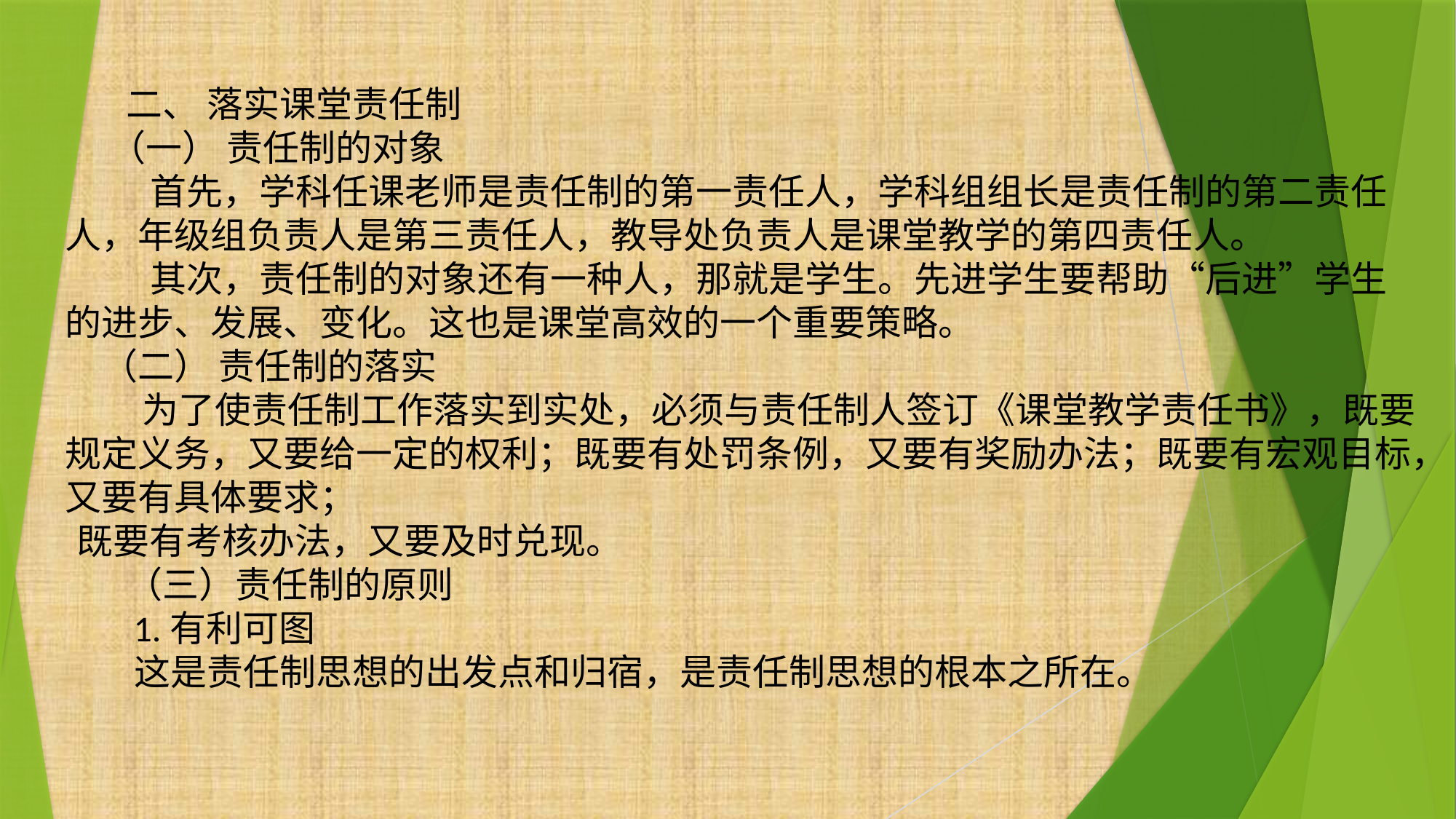

二、 落实课堂责任制
           （一） 责任制的对象
                首先，学科任课老师是责任制的第一责任人，学科组组长是责任制的第二责任人，年级组负责人是第三责任人，教导处负责人是课堂教学的第四责任人。
                其次，责任制的对象还有一种人，那就是学生。先进学生要帮助“后进”学生的进步、发展、变化。这也是课堂高效的一个重要策略。
          （二） 责任制的落实
               为了使责任制工作落实到实处，必须与责任制人签订《课堂教学责任书》，既要规定义务，又要给一定的权利；既要有处罚条例，又要有奖励办法；既要有宏观目标，又要有具体要求；
       既要有考核办法，又要及时兑现。
             （三）责任制的原则
               1.有利可图
              这是责任制思想的出发点和归宿，是责任制思想的根本之所在。